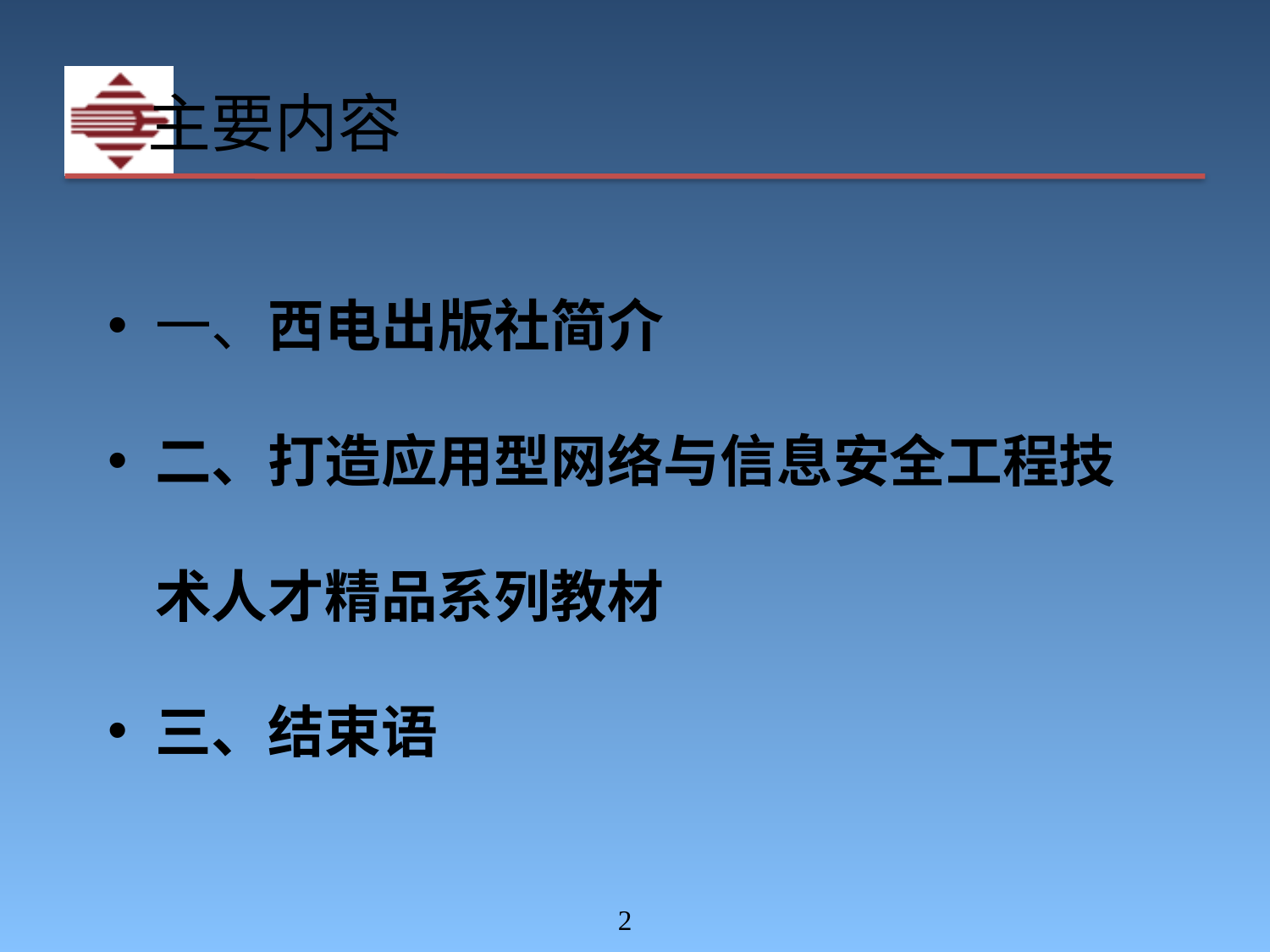

# 主要内容
一、西电出版社简介
二、打造应用型网络与信息安全工程技  术人才精品系列教材
三、结束语

2